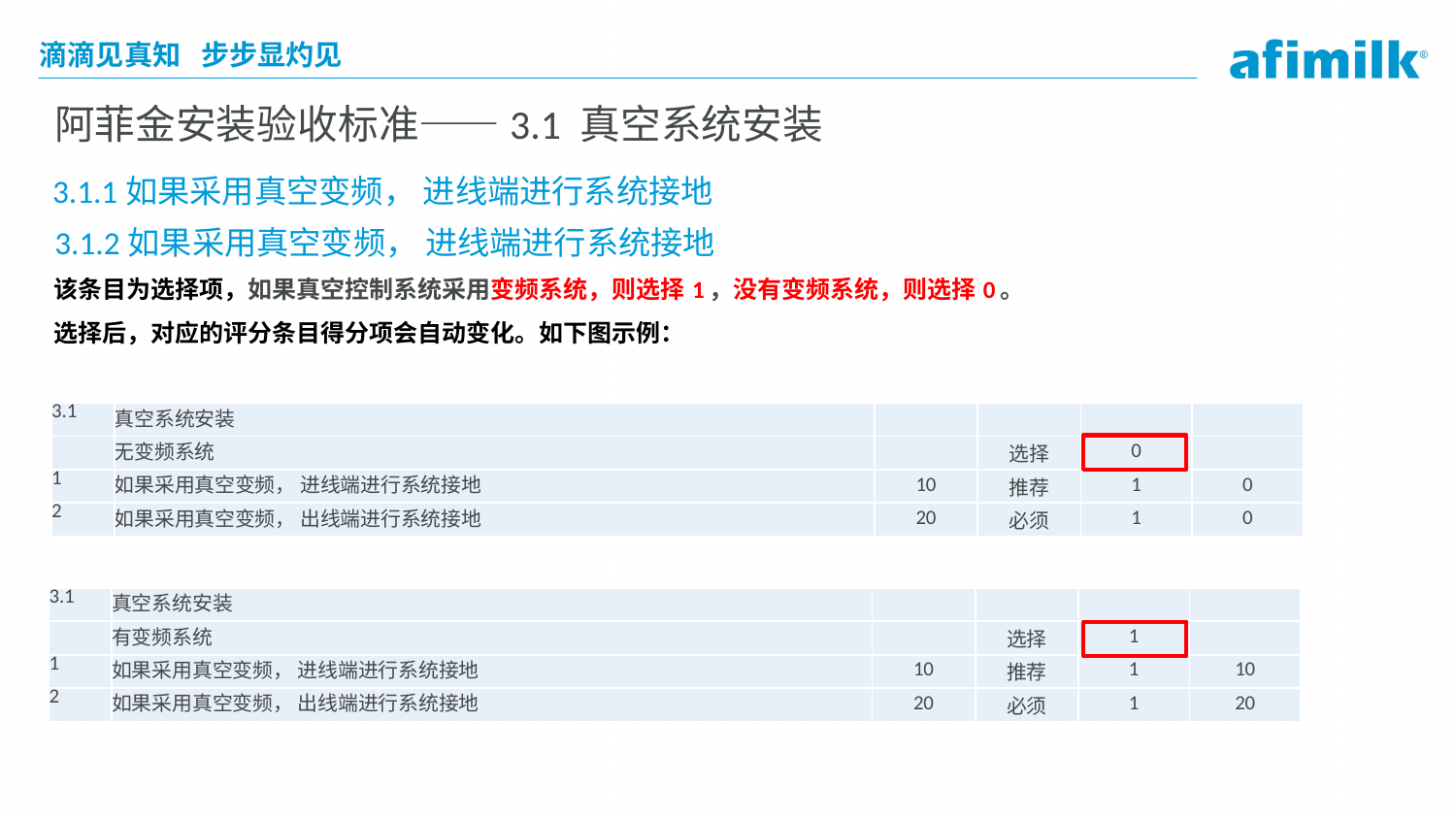

阿菲金安装验收标准——3.1 真空系统安装
3.1.1如果采用真空变频， 进线端进行系统接地
3.1.2如果采用真空变频， 进线端进行系统接地
该条目为选择项，如果真空控制系统采用变频系统，则选择1，没有变频系统，则选择0。
选择后，对应的评分条目得分项会自动变化。如下图示例：

| 3.1 | 真空系统安装 |  |  |  |  |
| --- | --- | --- | --- | --- | --- |
|  | 无变频系统 |  | 选择 | 0 |  |
| 1 | 如果采用真空变频， 进线端进行系统接地 | 10 | 推荐 | 1 | 0 |
| 2 | 如果采用真空变频， 出线端进行系统接地 | 20 | 必须 | 1 | 0 |

| 3.1 | 真空系统安装 |  |  |  |  |
| --- | --- | --- | --- | --- | --- |
|  | 有变频系统 |  | 选择 | 1 |  |
| 1 | 如果采用真空变频， 进线端进行系统接地 | 10 | 推荐 | 1 | 10 |
| 2 | 如果采用真空变频， 出线端进行系统接地 | 20 | 必须 | 1 | 20 |